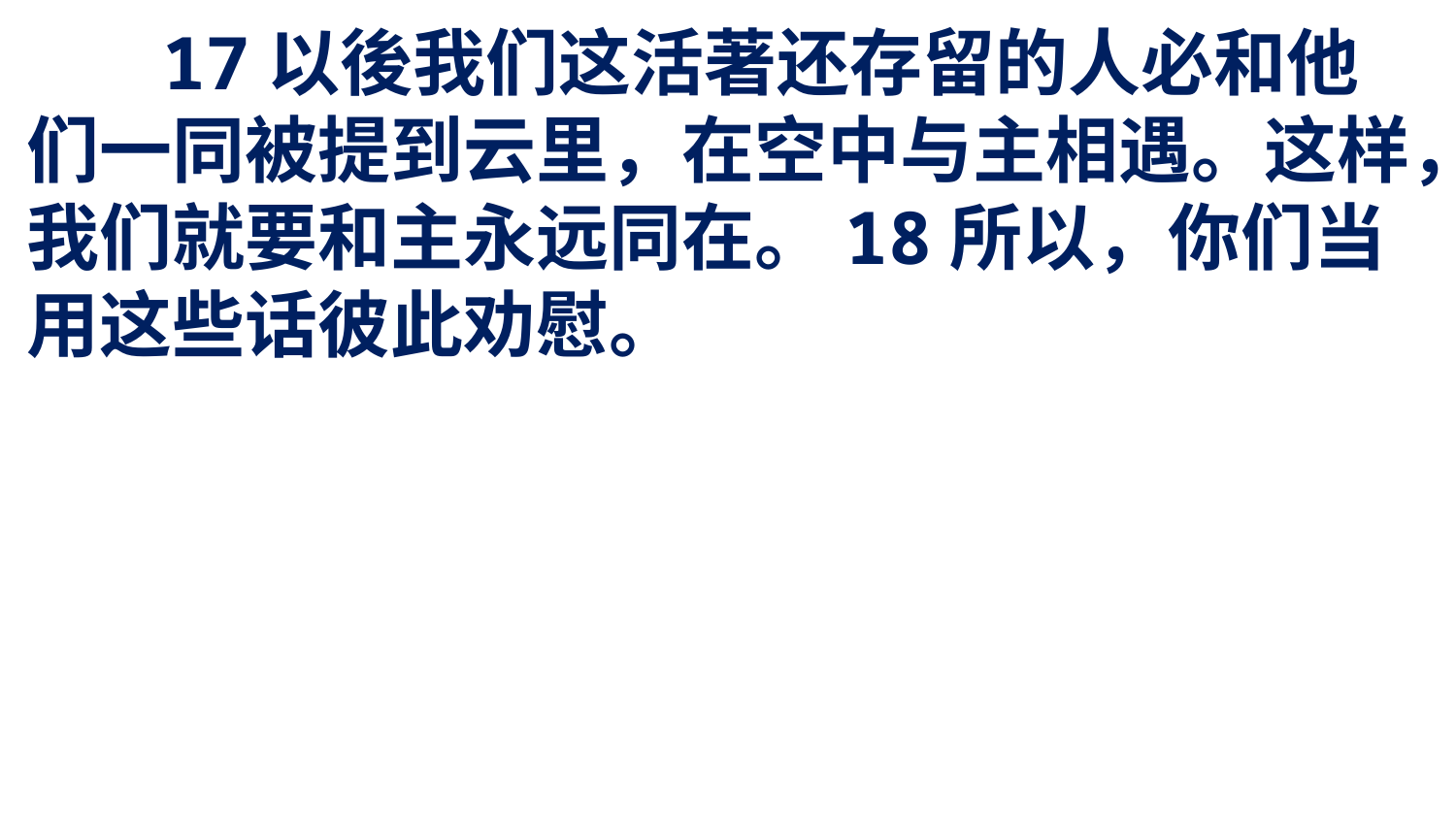

17以後我们这活著还存留的人必和他们一同被提到云里，在空中与主相遇。这样，我们就要和主永远同在。18所以，你们当用这些话彼此劝慰。